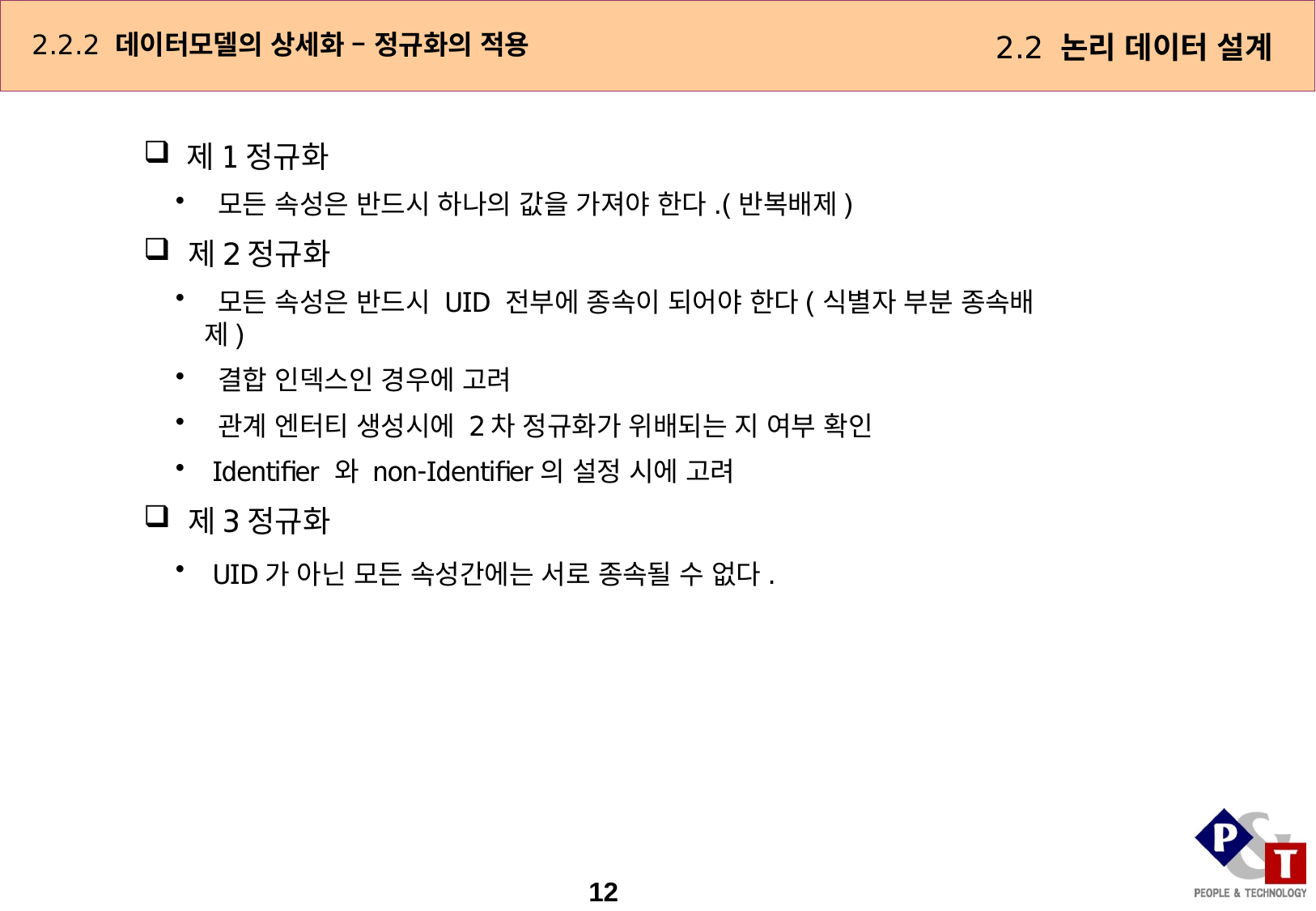

2.2.2 데이터모델의 상세화 – 정규화의 적용
2.2 논리 데이터 설계
 제1정규화
 모든 속성은 반드시 하나의 값을 가져야 한다.(반복배제)
 제2정규화
 모든 속성은 반드시 UID 전부에 종속이 되어야 한다(식별자 부분 종속배제)
 결합 인덱스인 경우에 고려
 관계 엔터티 생성시에 2차 정규화가 위배되는 지 여부 확인
 Identifier 와 non-Identifier의 설정 시에 고려
 제3정규화
 UID가 아닌 모든 속성간에는 서로 종속될 수 없다.